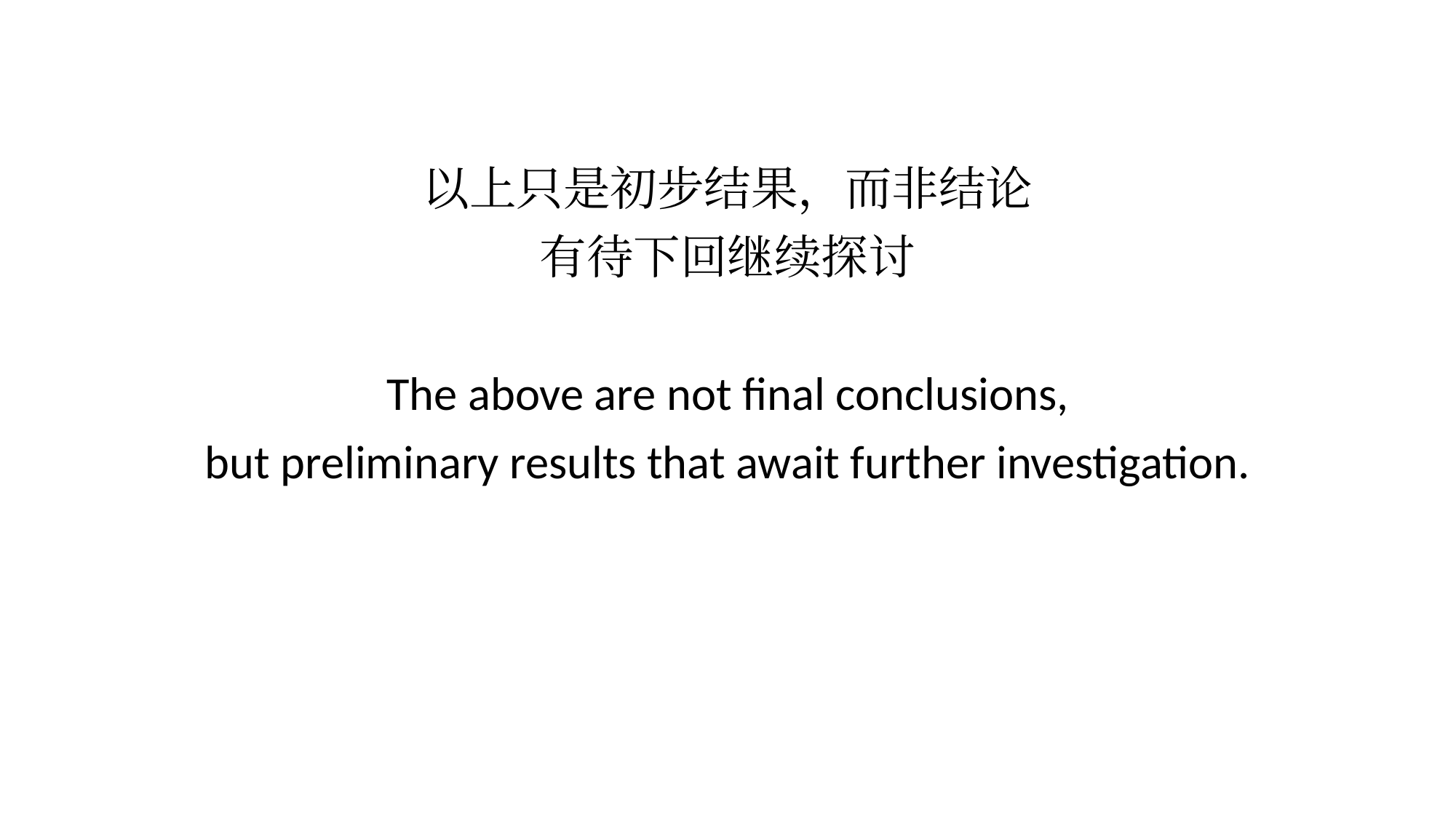

# 以上只是初步结果，而非结论 有待下回继续探讨 The above are not final conclusions, but preliminary results that await further investigation.